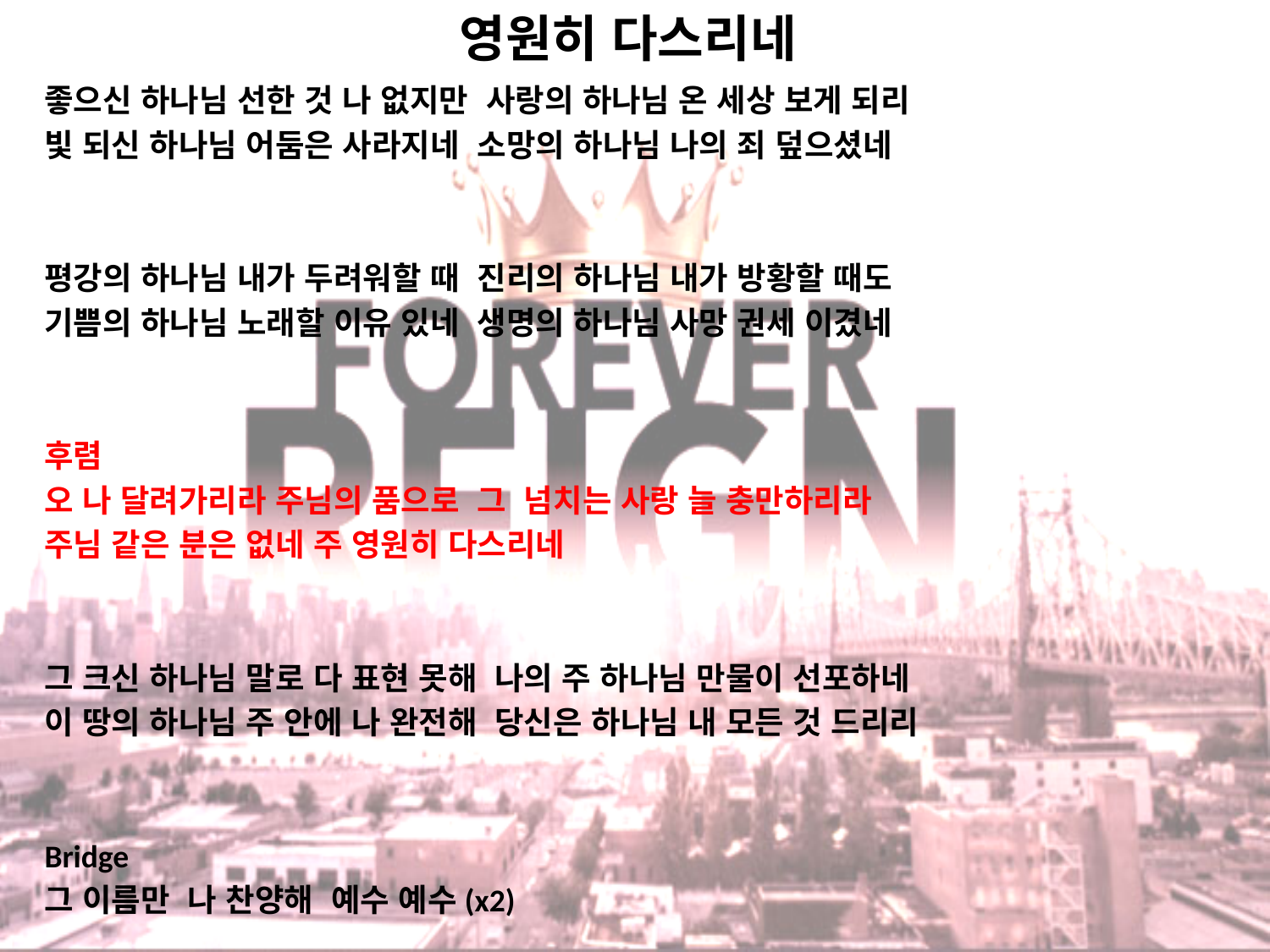

# 영원히 다스리네
좋으신 하나님 선한 것 나 없지만  사랑의 하나님 온 세상 보게 되리
빛 되신 하나님 어둠은 사라지네  소망의 하나님 나의 죄 덮으셨네

평강의 하나님 내가 두려워할 때  진리의 하나님 내가 방황할 때도
기쁨의 하나님 노래할 이유 있네  생명의 하나님 사망 권세 이겼네

후렴
오 나 달려가리라 주님의 품으로  그  넘치는 사랑 늘 충만하리라
주님 같은 분은 없네 주 영원히 다스리네

그 크신 하나님 말로 다 표현 못해  나의 주 하나님 만물이 선포하네
이 땅의 하나님 주 안에 나 완전해  당신은 하나님 내 모든 것 드리리

Bridge
그 이름만  나 찬양해  예수 예수(x2)